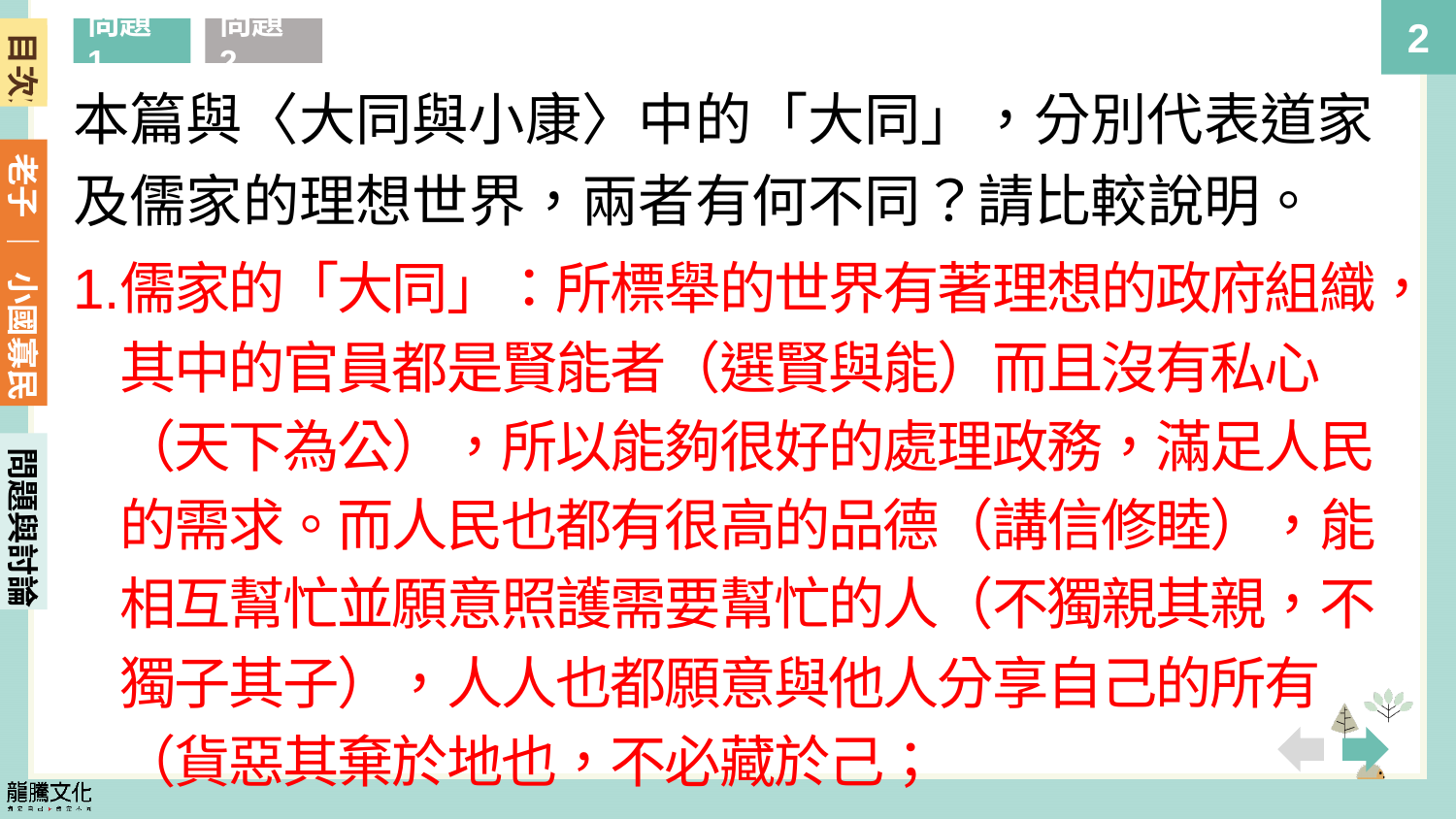

目次
問題1
問題2
本篇與〈大同與小康〉中的「大同」，分別代表道家及儒家的理想世界，兩者有何不同？請比較說明。

儒家的「大同」：所標舉的世界有著理想的政府組織，其中的官員都是賢能者（選賢與能）而且沒有私心（天下為公），所以能夠很好的處理政務，滿足人民的需求。而人民也都有很高的品德（講信修睦），能相互幫忙並願意照護需要幫忙的人（不獨親其親，不獨子其子），人人也都願意與他人分享自己的所有（貨惡其棄於地也，不必藏於己；